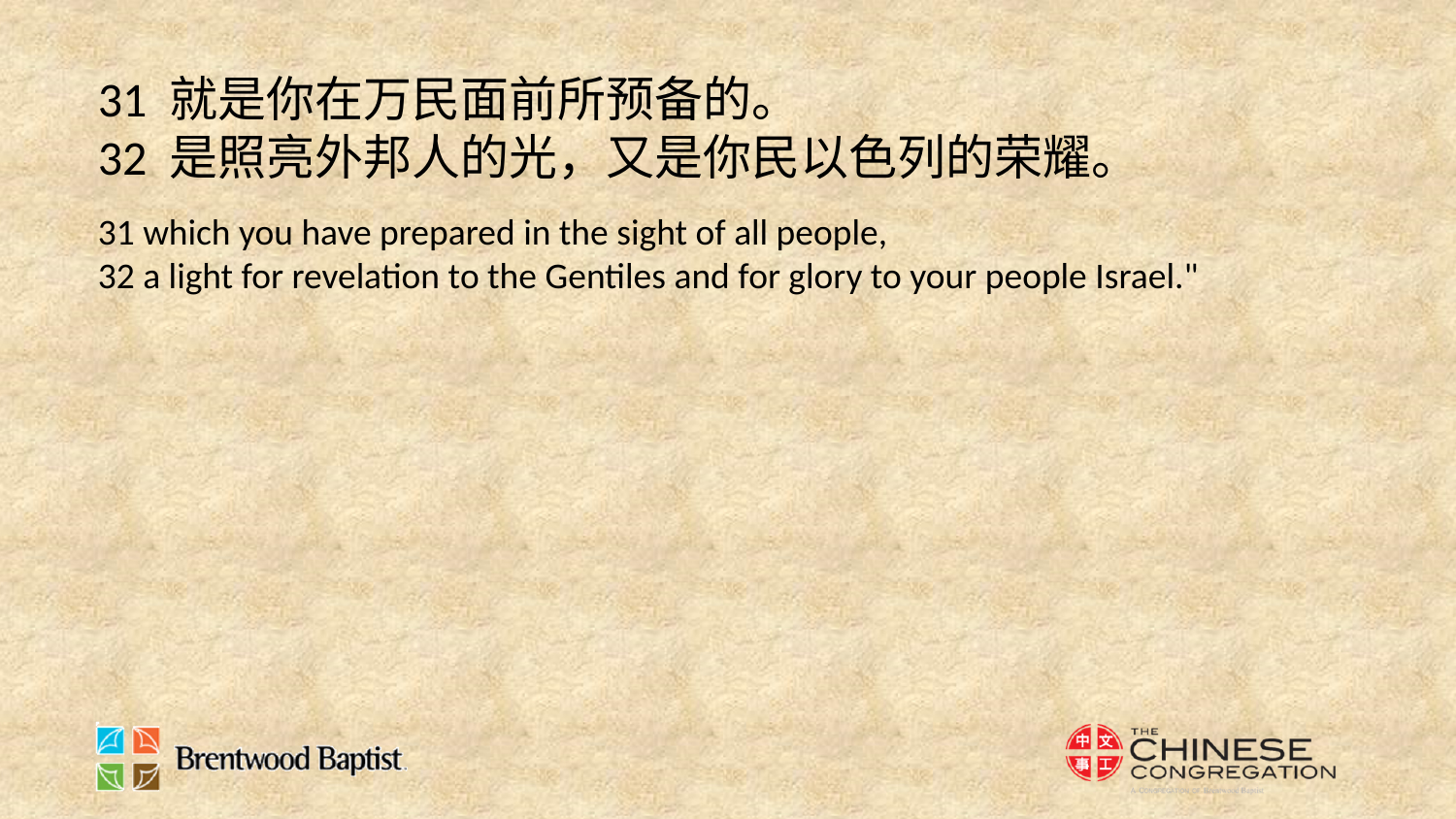

31 就是你在万民面前所预备的。
32 是照亮外邦人的光，又是你民以色列的荣耀。

31 which you have prepared in the sight of all people,
32 a light for revelation to the Gentiles and for glory to your people Israel."